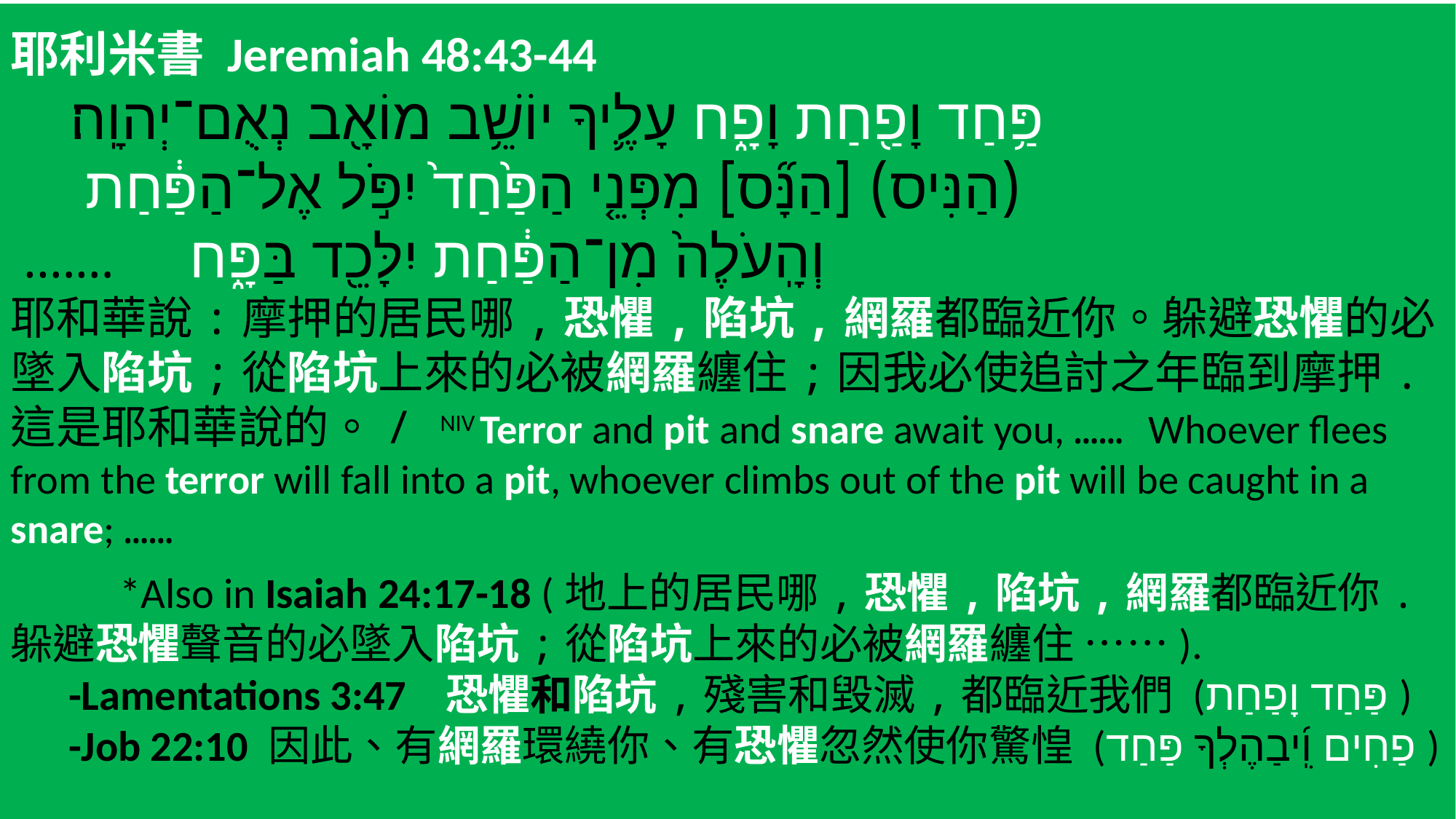

耶利米書 Jeremiah 48:43-44
פַּ֥חַד וָפַ֖חַת וָפָ֑ח עָלֶ֛יךָ יוֹשֵׁ֥ב מוֹאָ֖ב נְאֻם־יְהוָֽה׃
   (הַנִּיס) [הַנָּ֞ס] מִפְּנֵ֤י הַפַּ֙חַד֙ יִפֹּ֣ל אֶל־הַפַּ֔חַת
 וְהָֽעֹלֶה֙ מִן־הַפַּ֔חַת יִלָּכֵ֖ד בַּפָּ֑ח     …….
耶和華說:摩押的居民哪,恐懼,陷坑,網羅都臨近你。躲避恐懼的必墜入陷坑;從陷坑上來的必被網羅纏住;因我必使追討之年臨到摩押.這是耶和華說的。/ NIV Terror and pit and snare await you, …… Whoever flees from the terror will fall into a pit, whoever climbs out of the pit will be caught in a snare; ……

	*Also in Isaiah 24:17-18 (地上的居民哪,恐懼,陷坑,網羅都臨近你.躲避恐懼聲音的必墜入陷坑;從陷坑上來的必被網羅纏住 ……).
      -Lamentations 3:47   ‎恐懼和陷坑,殘害和毀滅,都臨近我們 (פַּחַד וָפַחַת )
      -Job 22:10 因此、有網羅環繞你、有恐懼忽然使你驚惶 (פַחִים וִֽ֜יבַהֶלְךָ פַּחַד )

).